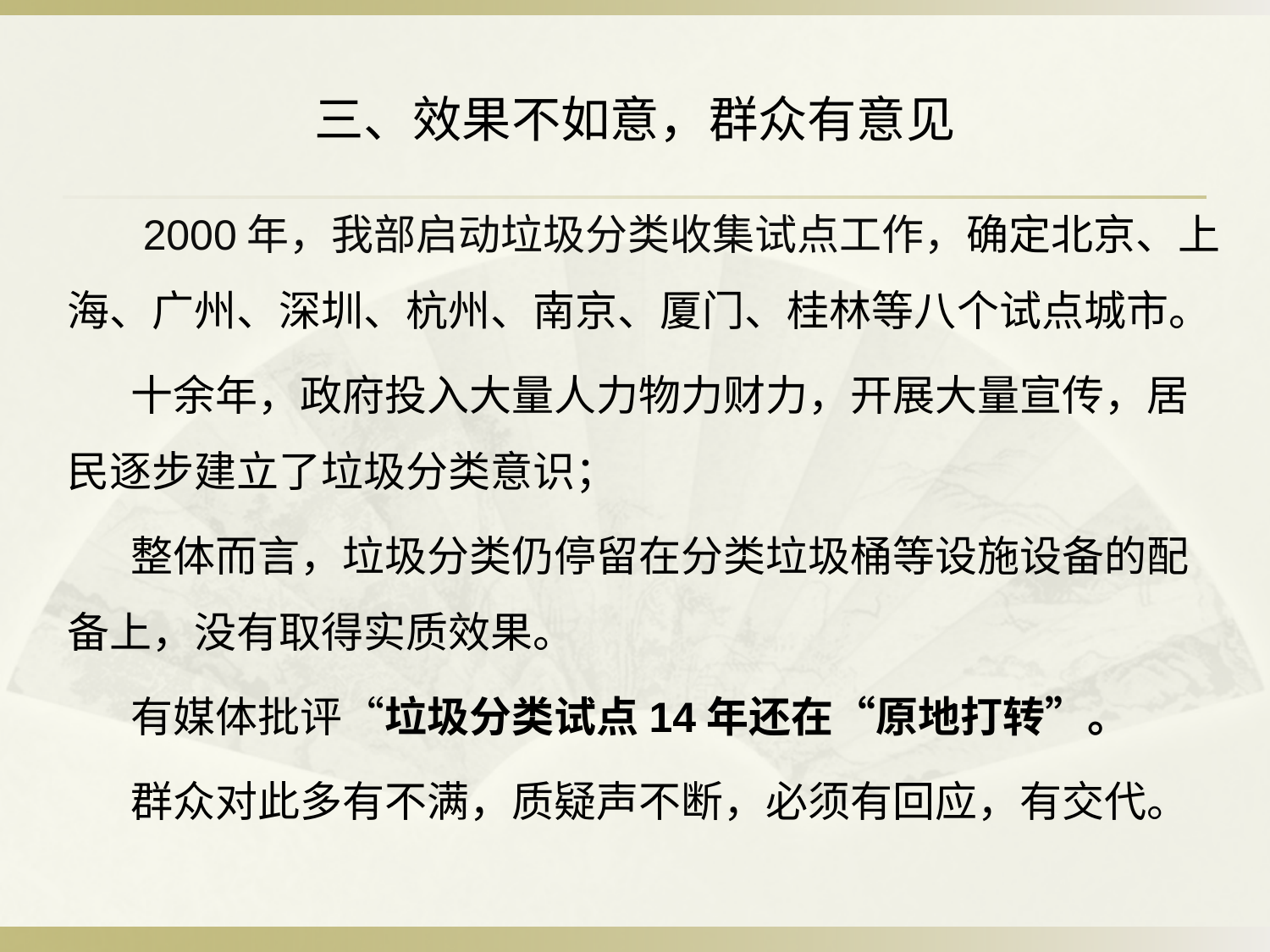

# 三、效果不如意，群众有意见
 2000年，我部启动垃圾分类收集试点工作，确定北京、上海、广州、深圳、杭州、南京、厦门、桂林等八个试点城市。
十余年，政府投入大量人力物力财力，开展大量宣传，居民逐步建立了垃圾分类意识；
整体而言，垃圾分类仍停留在分类垃圾桶等设施设备的配备上，没有取得实质效果。
有媒体批评“垃圾分类试点14年还在“原地打转”。
群众对此多有不满，质疑声不断，必须有回应，有交代。